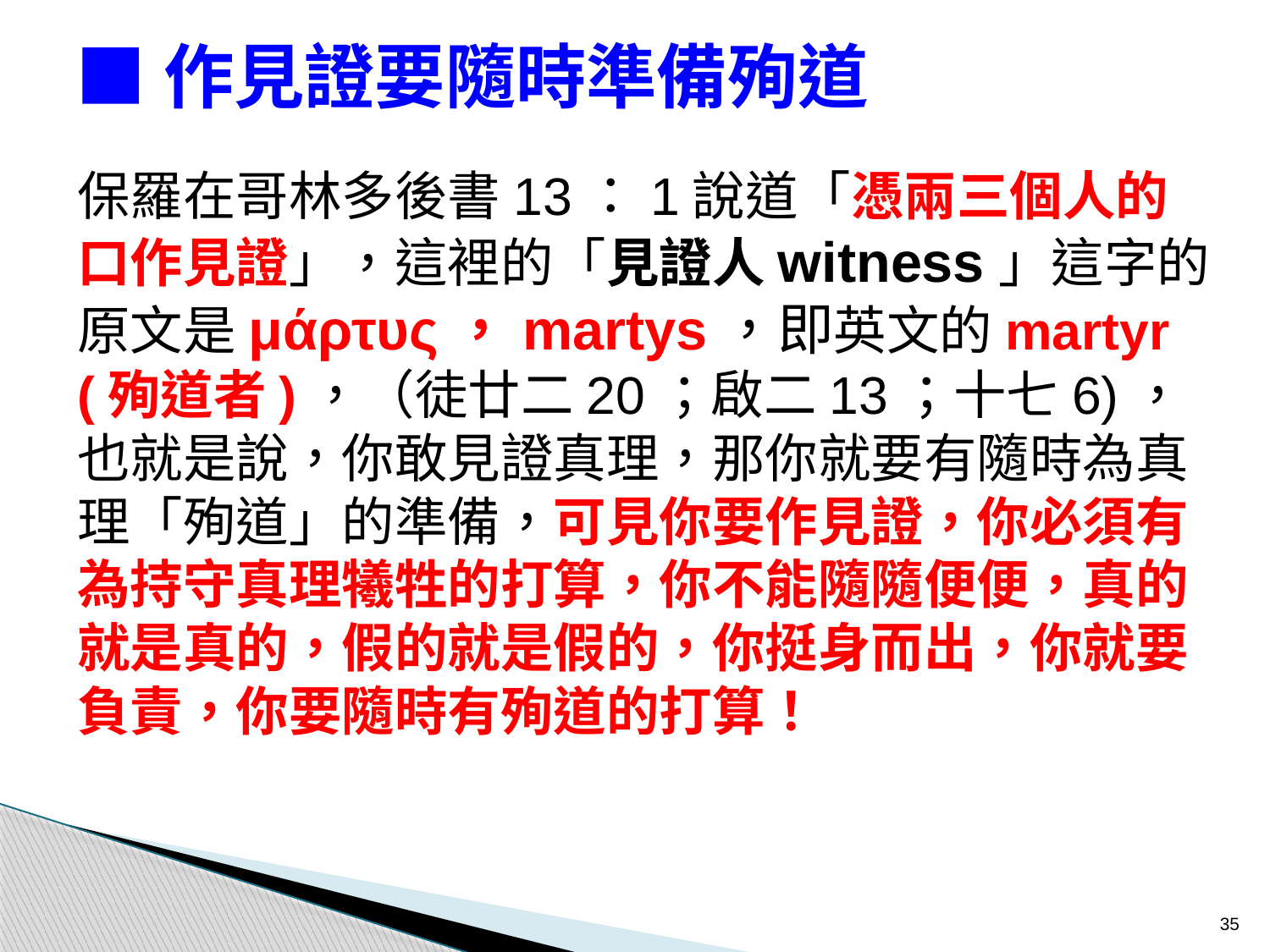

■作見證要隨時準備殉道
保羅在哥林多後書13：1說道「憑兩三個人的口作見證」，這裡的「見證人witness」這字的原文是μάρτυς，martys，即英文的martyr (殉道者)，（徒廿二20；啟二13；十七6)，也就是說，你敢見證真理，那你就要有隨時為真理「殉道」的準備，可見你要作見證，你必須有為持守真理犧牲的打算，你不能隨隨便便，真的就是真的，假的就是假的，你挺身而出，你就要負責，你要隨時有殉道的打算！
35